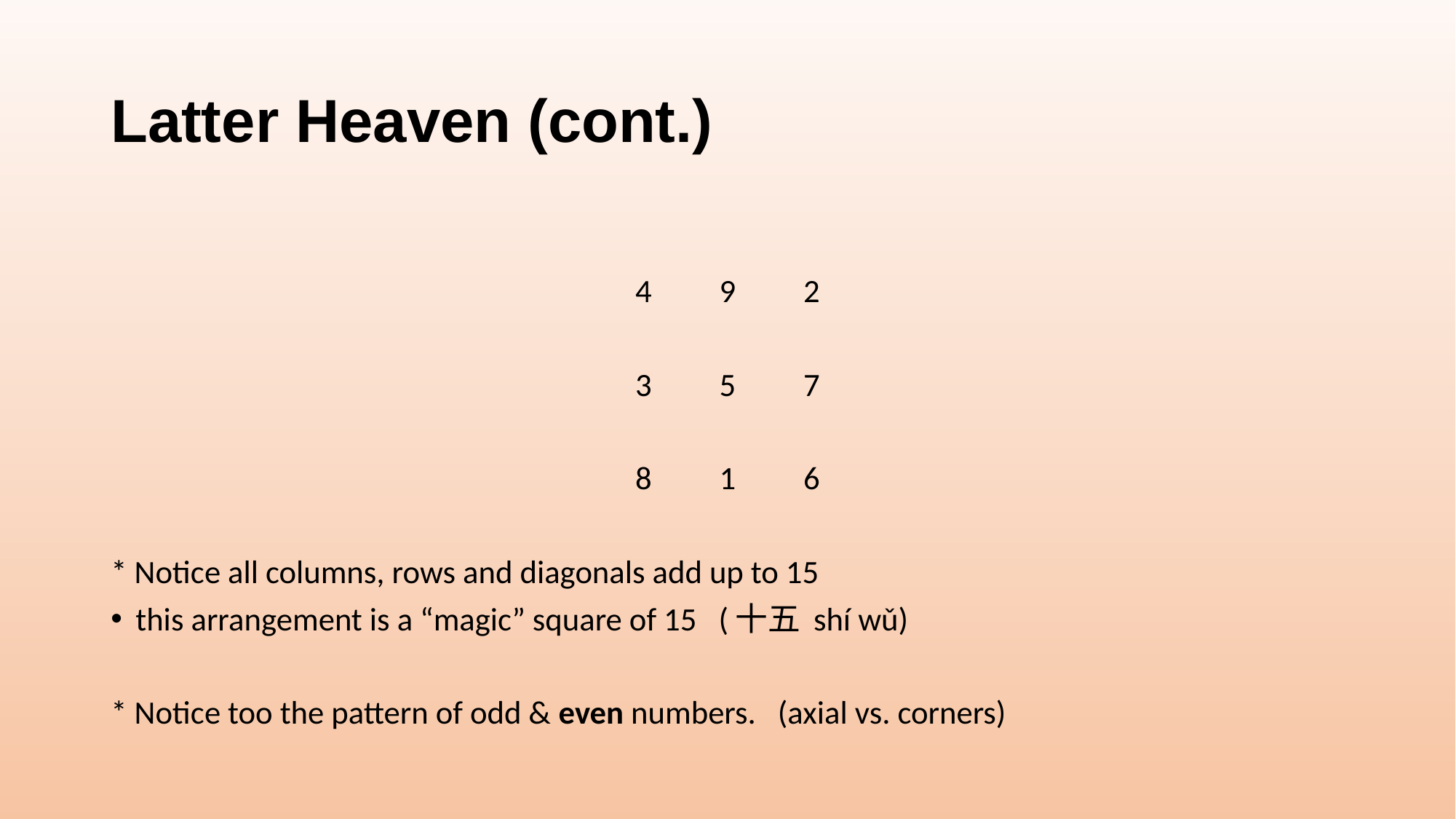

# Latter Heaven (cont.)

4	9	2

3	5	7

8	1	6

* Notice all columns, rows and diagonals add up to 15
this arrangement is a “magic” square of 15   (十五 shí wǔ)

* Notice too the pattern of odd & even numbers.   (axial vs. corners)